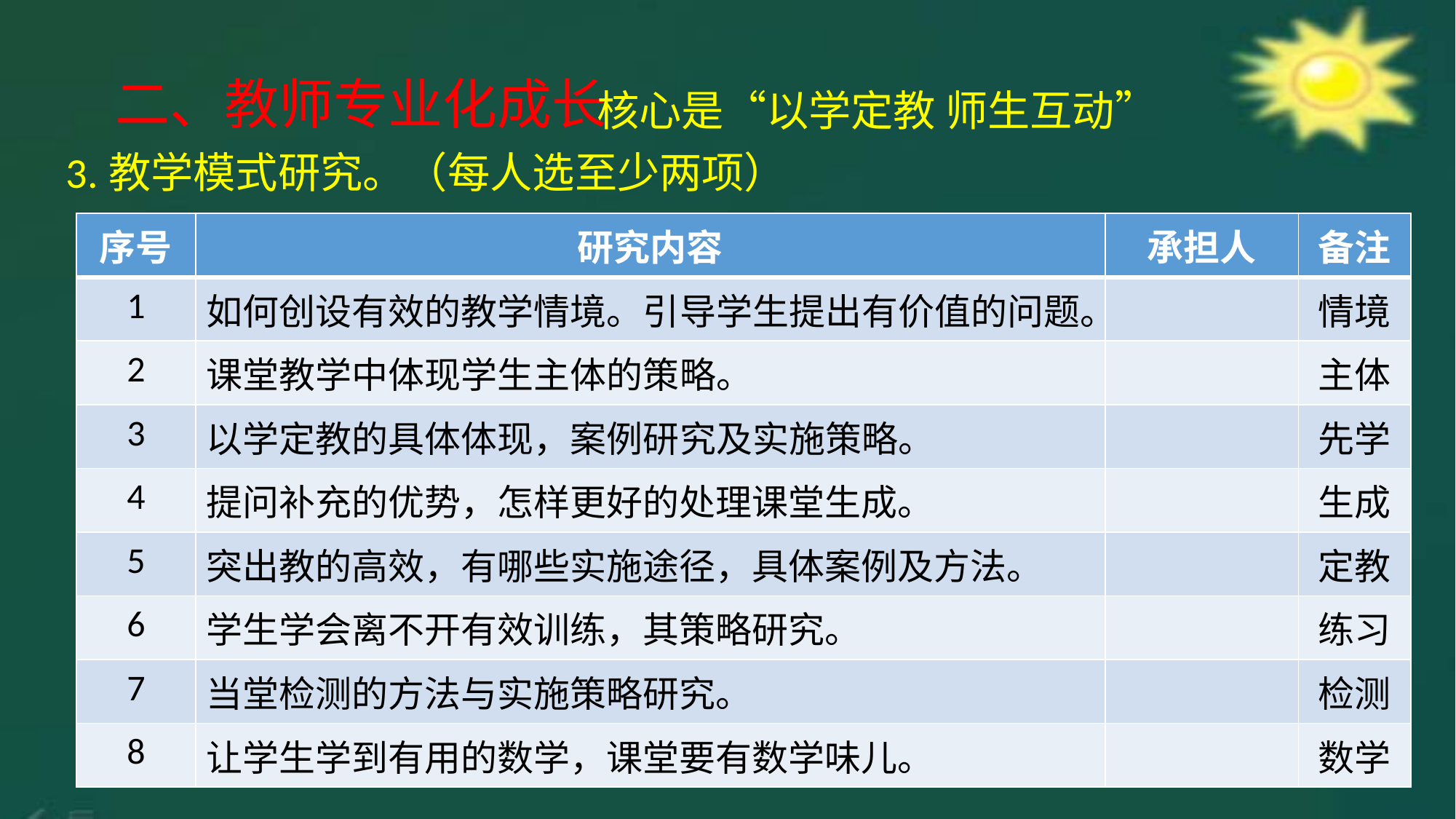

二、教师专业化成长
核心是“以学定教 师生互动”
3.教学模式研究。（每人选至少两项）
| 序号 | 研究内容 | 承担人 | 备注 |
| --- | --- | --- | --- |
| 1 | 如何创设有效的教学情境。引导学生提出有价值的问题。 |  | 情境 |
| 2 | 课堂教学中体现学生主体的策略。 |  | 主体 |
| 3 | 以学定教的具体体现，案例研究及实施策略。 |  | 先学 |
| 4 | 提问补充的优势，怎样更好的处理课堂生成。 |  | 生成 |
| 5 | 突出教的高效，有哪些实施途径，具体案例及方法。 |  | 定教 |
| 6 | 学生学会离不开有效训练，其策略研究。 |  | 练习 |
| 7 | 当堂检测的方法与实施策略研究。 |  | 检测 |
| 8 | 让学生学到有用的数学，课堂要有数学味儿。 |  | 数学 |